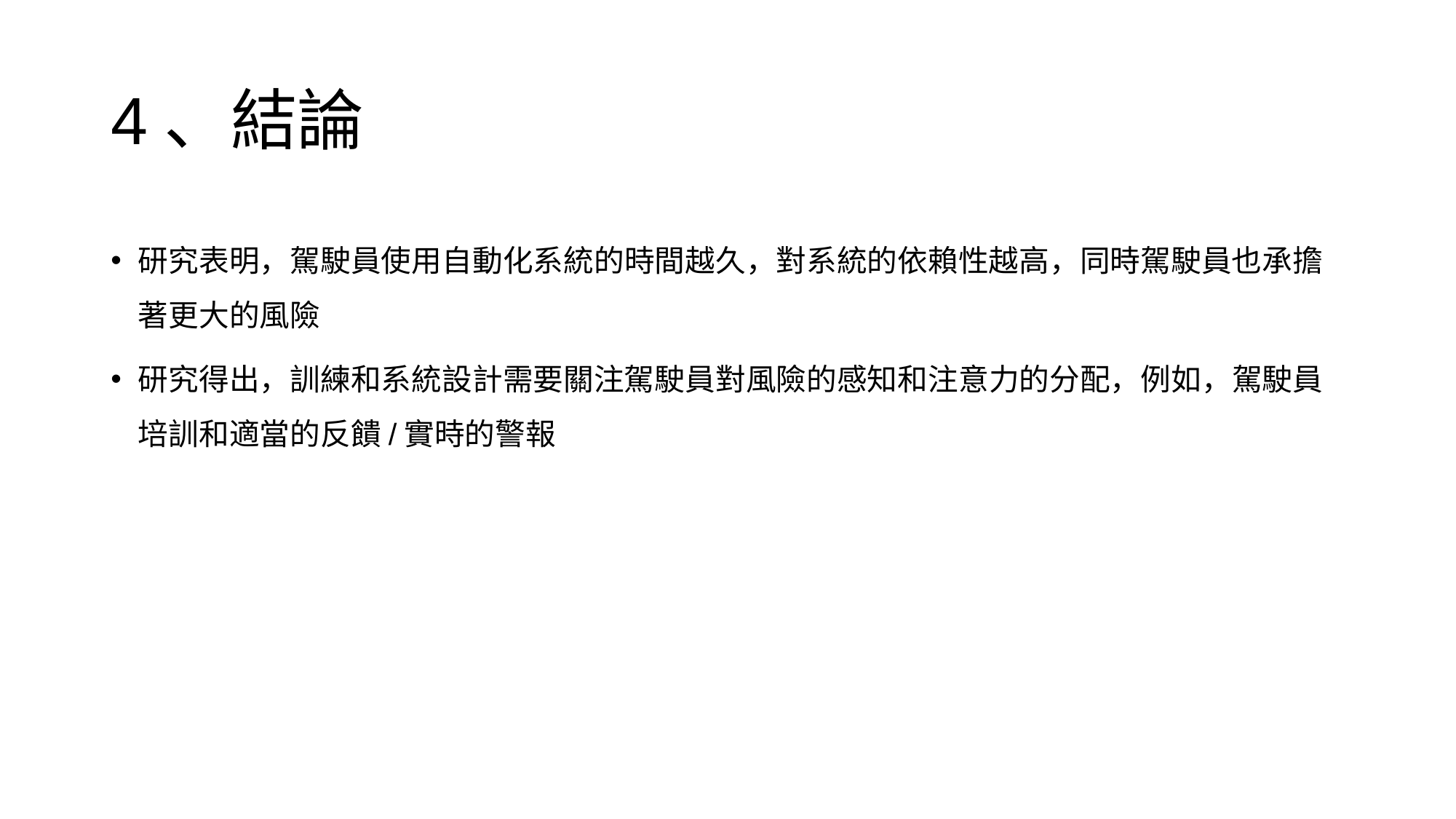

# 4、結論
研究表明，駕駛員使用自動化系統的時間越久，對系統的依賴性越高，同時駕駛員也承擔著更大的風險
研究得出，訓練和系統設計需要關注駕駛員對風險的感知和注意力的分配，例如，駕駛員培訓和適當的反饋/實時的警報